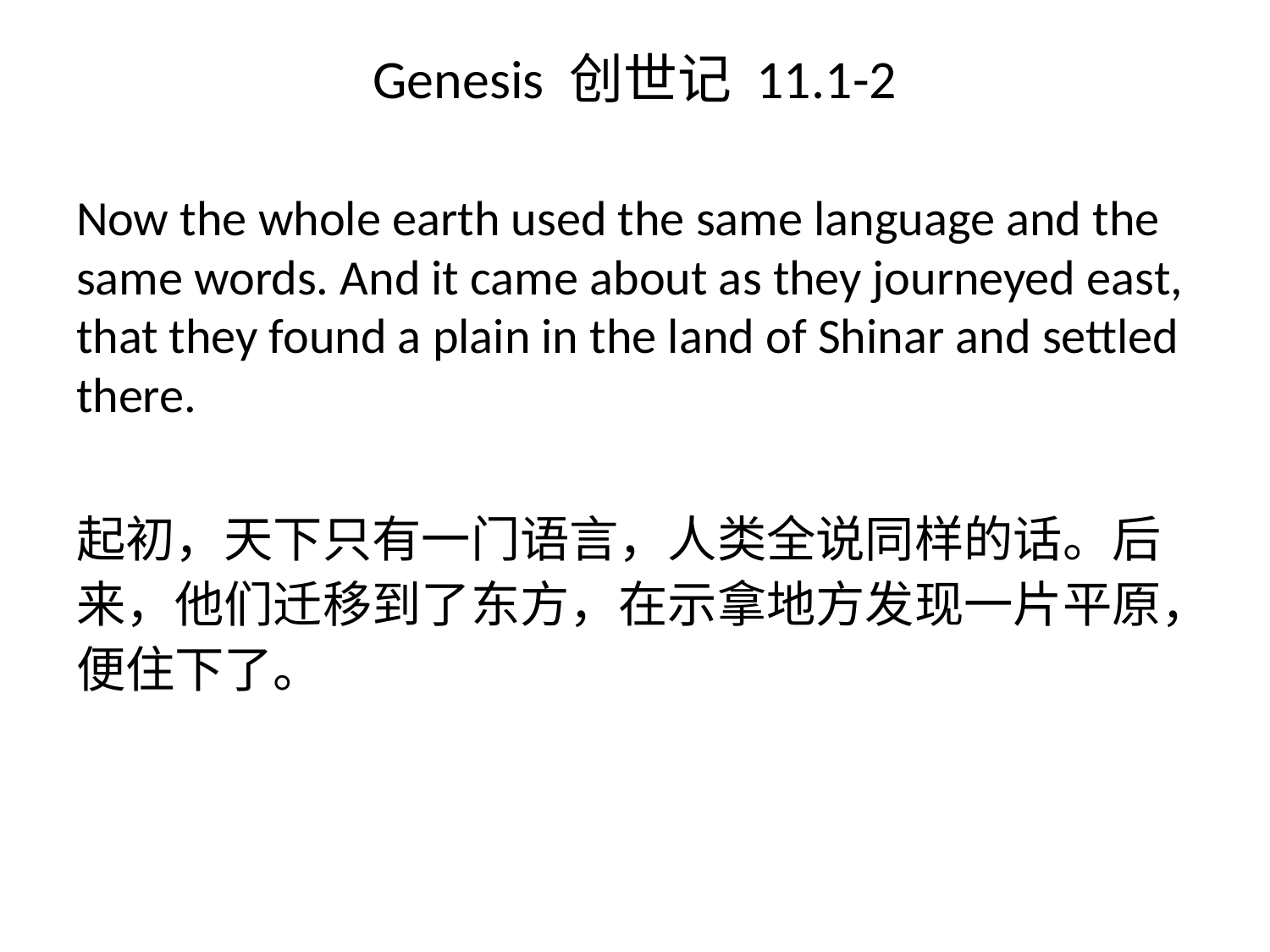

# Genesis 创世记 11.1-2
Now the whole earth used the same language and the same words. And it came about as they journeyed east, that they found a plain in the land of Shinar and settled there.

起初，天下只有一门语言，人类全说同样的话。后来，他们迁移到了东方，在示拿地方发现一片平原，便住下了。